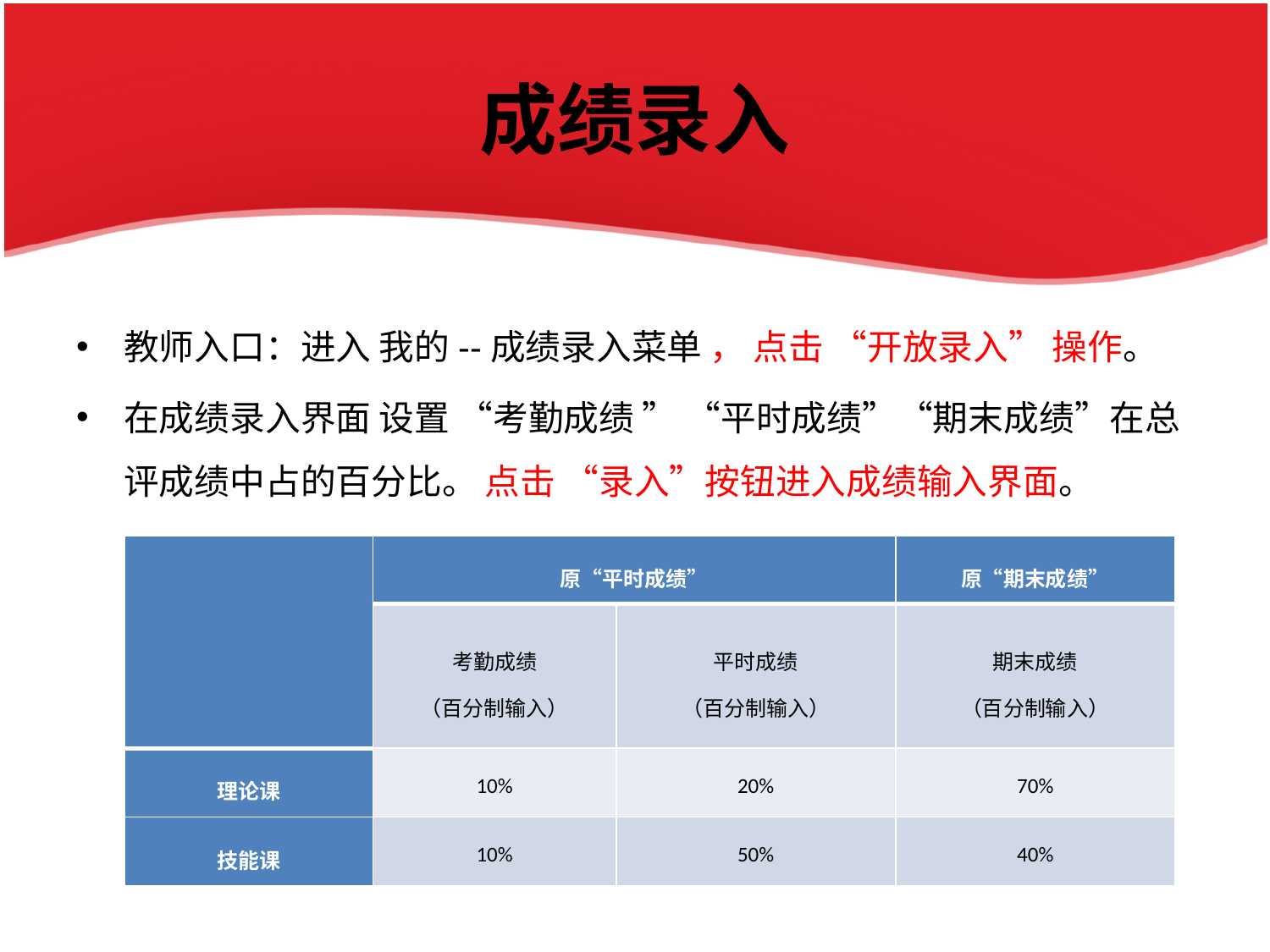

# 成绩录入
教师入口：进入 我的--成绩录入菜单 ， 点击 “开放录入” 操作。
在成绩录入界面 设置 “考勤成绩 ” “平时成绩”“期末成绩”在总评成绩中占的百分比。 点击 “录入”按钮进入成绩输入界面。
|  | 原“平时成绩” |  | 原“期末成绩” |
| --- | --- | --- | --- |
|  | 考勤成绩 （百分制输入） | 平时成绩 （百分制输入） | 期末成绩 （百分制输入） |
| 理论课 | 10% | 20% | 70% |
| 技能课 | 10% | 50% | 40% |